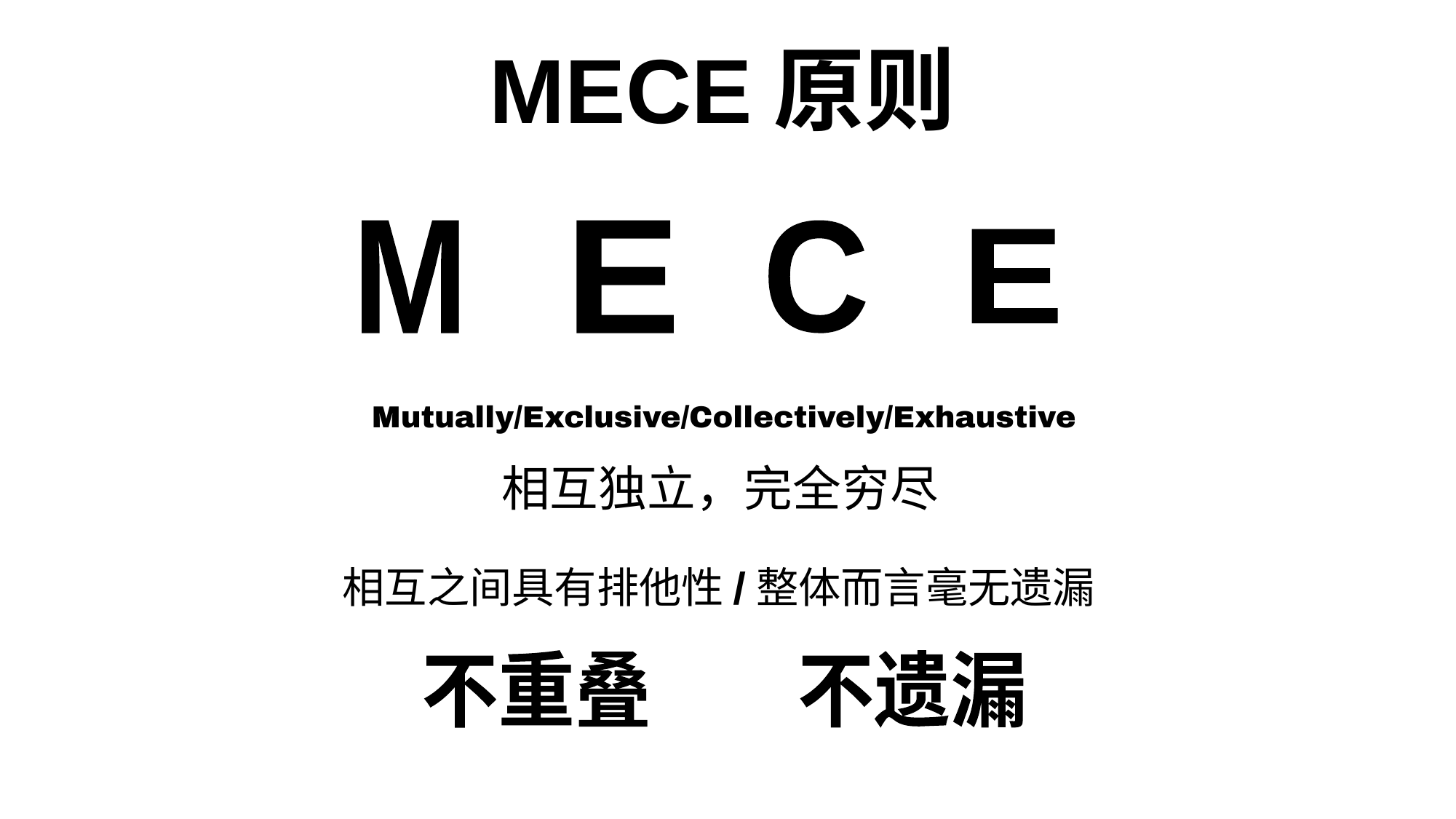

MECE原则

M
E
C
E
Mutually/Exclusive/Collectively/Exhaustive
相互独立，完全穷尽
相互之间具有排他性/整体而言毫无遗漏
不重叠
不遗漏